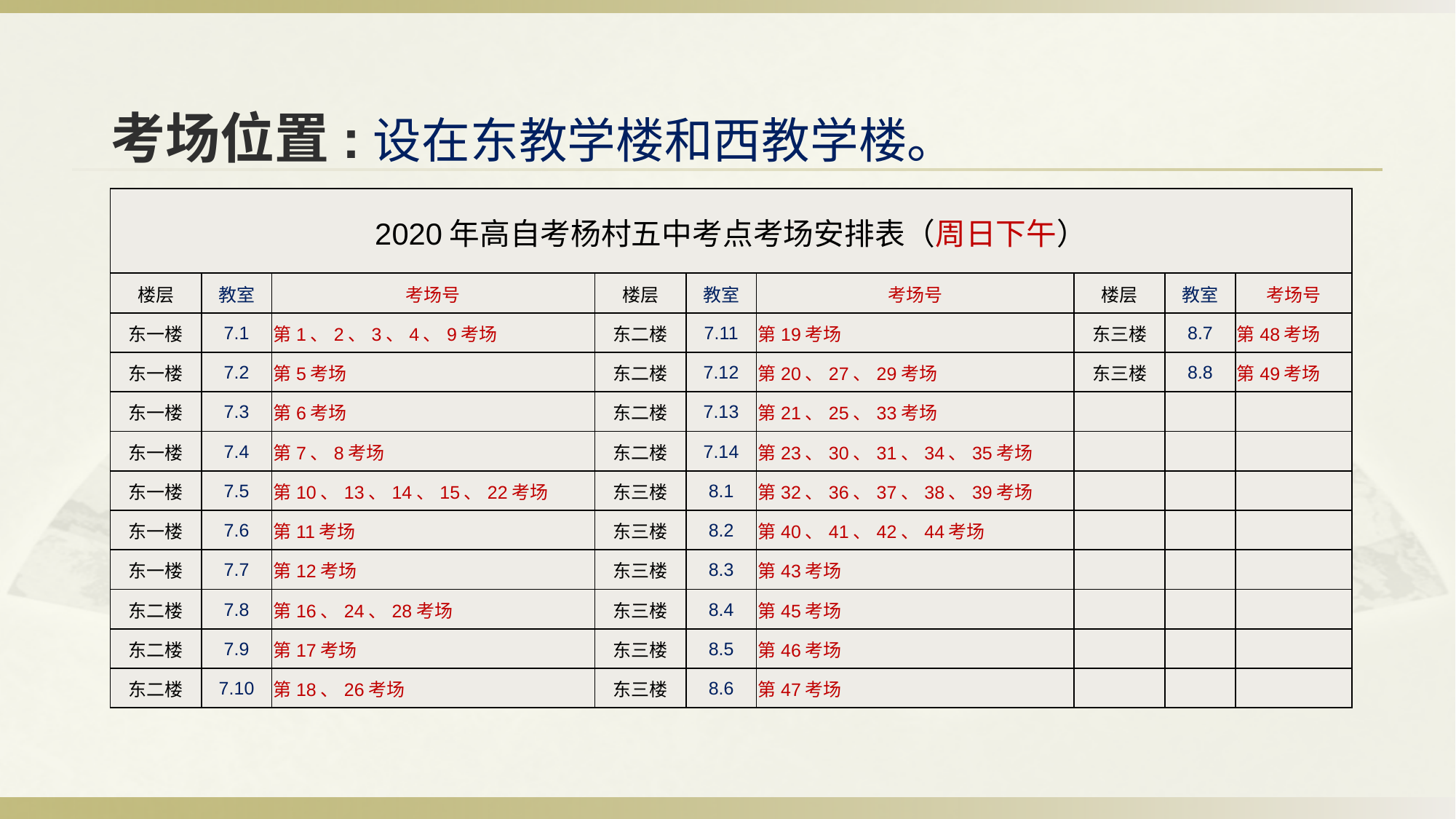

考场位置:设在东教学楼和西教学楼。
| 2020年高自考杨村五中考点考场安排表（周日下午） |  |  |  |  |  |  |  |  |
| --- | --- | --- | --- | --- | --- | --- | --- | --- |
| 楼层 | 教室 | 考场号 | 楼层 | 教室 | 考场号 | 楼层 | 教室 | 考场号 |
| 东一楼 | 7.1 | 第1、2、3、4、9考场 | 东二楼 | 7.11 | 第19考场 | 东三楼 | 8.7 | 第48考场 |
| 东一楼 | 7.2 | 第5考场 | 东二楼 | 7.12 | 第20、27、29考场 | 东三楼 | 8.8 | 第49考场 |
| 东一楼 | 7.3 | 第6考场 | 东二楼 | 7.13 | 第21、25、33考场 |  |  |  |
| 东一楼 | 7.4 | 第7、8考场 | 东二楼 | 7.14 | 第23、30、31、34、35考场 |  |  |  |
| 东一楼 | 7.5 | 第10、13、14、15、22考场 | 东三楼 | 8.1 | 第32、36、37、38、39考场 |  |  |  |
| 东一楼 | 7.6 | 第11考场 | 东三楼 | 8.2 | 第40、41、42、44考场 |  |  |  |
| 东一楼 | 7.7 | 第12考场 | 东三楼 | 8.3 | 第43考场 |  |  |  |
| 东二楼 | 7.8 | 第16、24、28考场 | 东三楼 | 8.4 | 第45考场 |  |  |  |
| 东二楼 | 7.9 | 第17考场 | 东三楼 | 8.5 | 第46考场 |  |  |  |
| 东二楼 | 7.10 | 第18、26考场 | 东三楼 | 8.6 | 第47考场 |  |  |  |